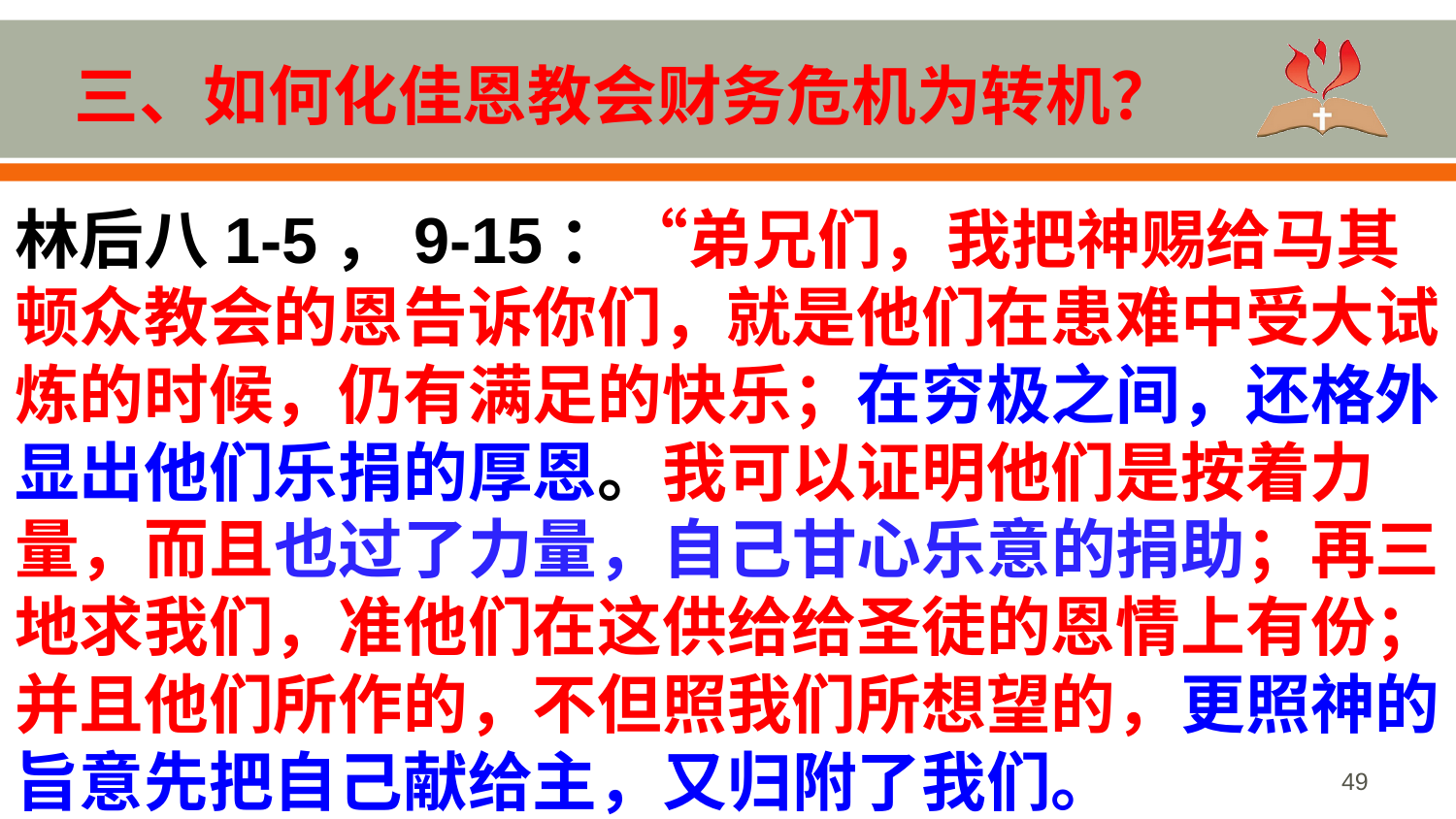

# 三、如何化佳恩教会财务危机为转机？
林后八1-5，9-15：“弟兄们，我把神赐给马其顿众教会的恩告诉你们，就是他们在患难中受大试炼的时候，仍有满足的快乐；在穷极之间，还格外显出他们乐捐的厚恩。我可以证明他们是按着力量，而且也过了力量，自己甘心乐意的捐助；再三地求我们，准他们在这供给给圣徒的恩情上有份；并且他们所作的，不但照我们所想望的，更照神的旨意先把自己献给主，又归附了我们。

49